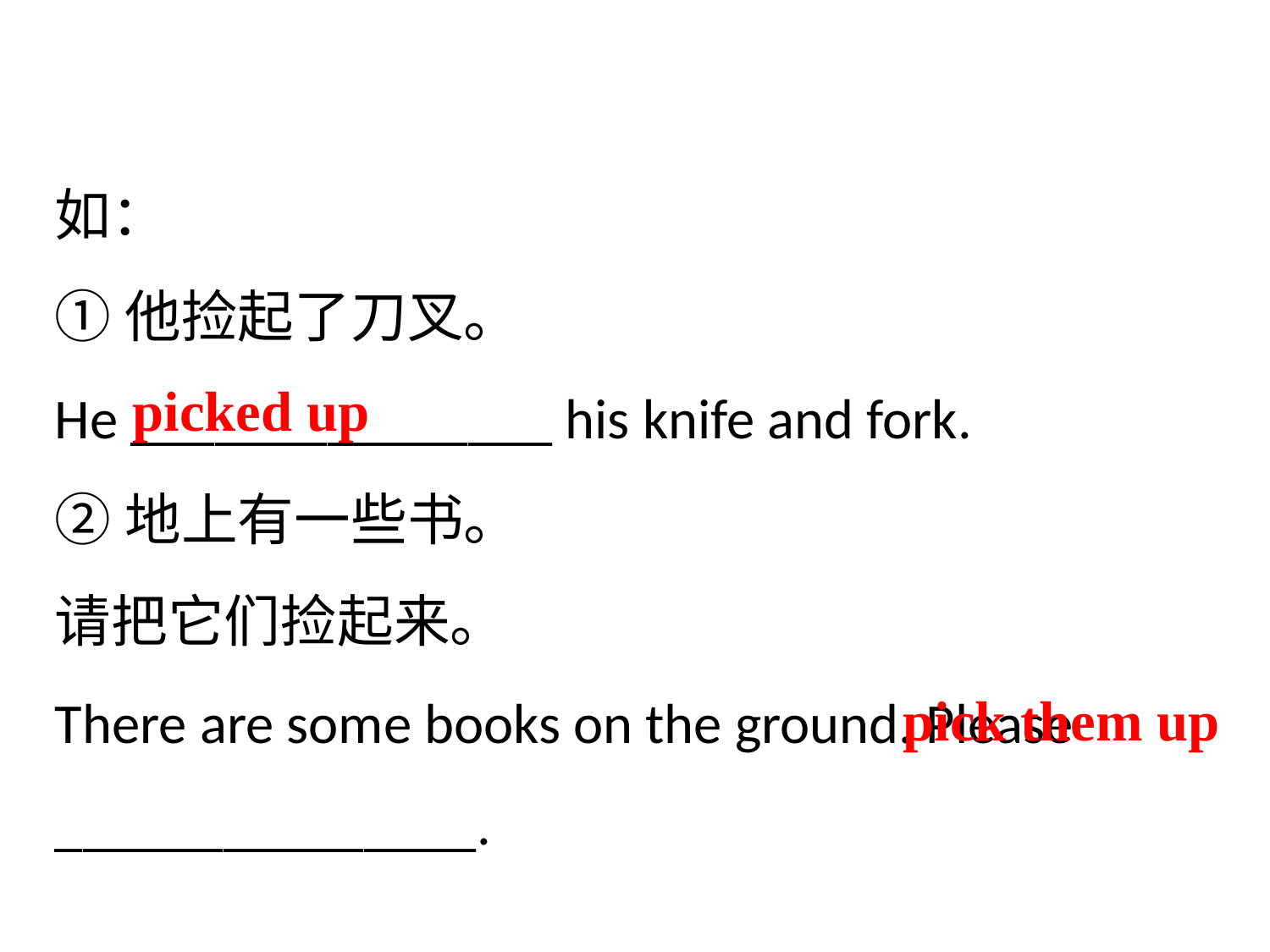

如：
①他捡起了刀叉。
He _______________ his knife and fork.
②地上有一些书。
请把它们捡起来。
There are some books on the ground. Please _______________.

picked up
pick them up